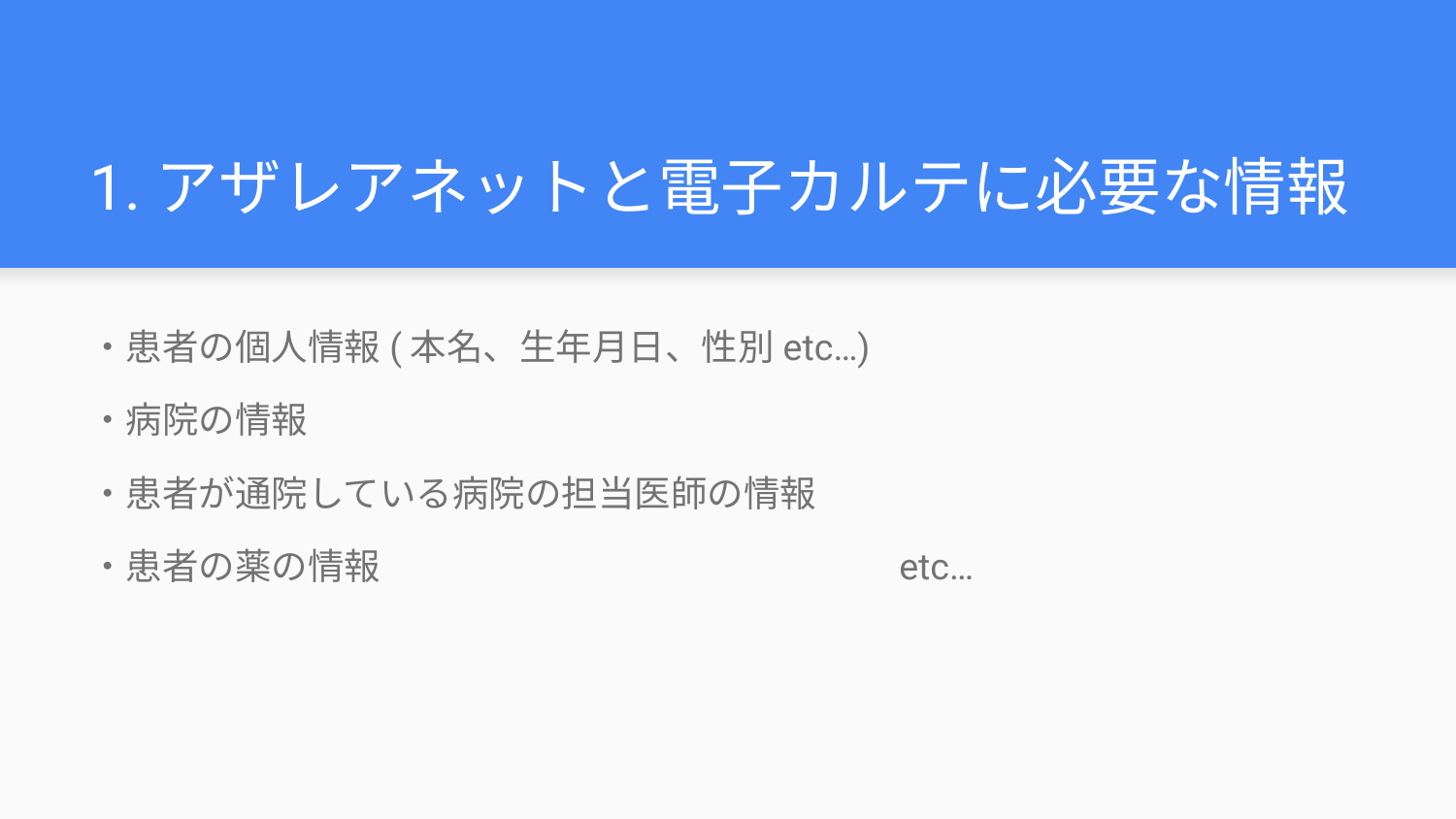

# 1.アザレアネットと電子カルテに必要な情報
・患者の個人情報(本名、生年月日、性別etc…)
・病院の情報
・患者が通院している病院の担当医師の情報
・患者の薬の情報　　　　　　　　　　　　　　etc…